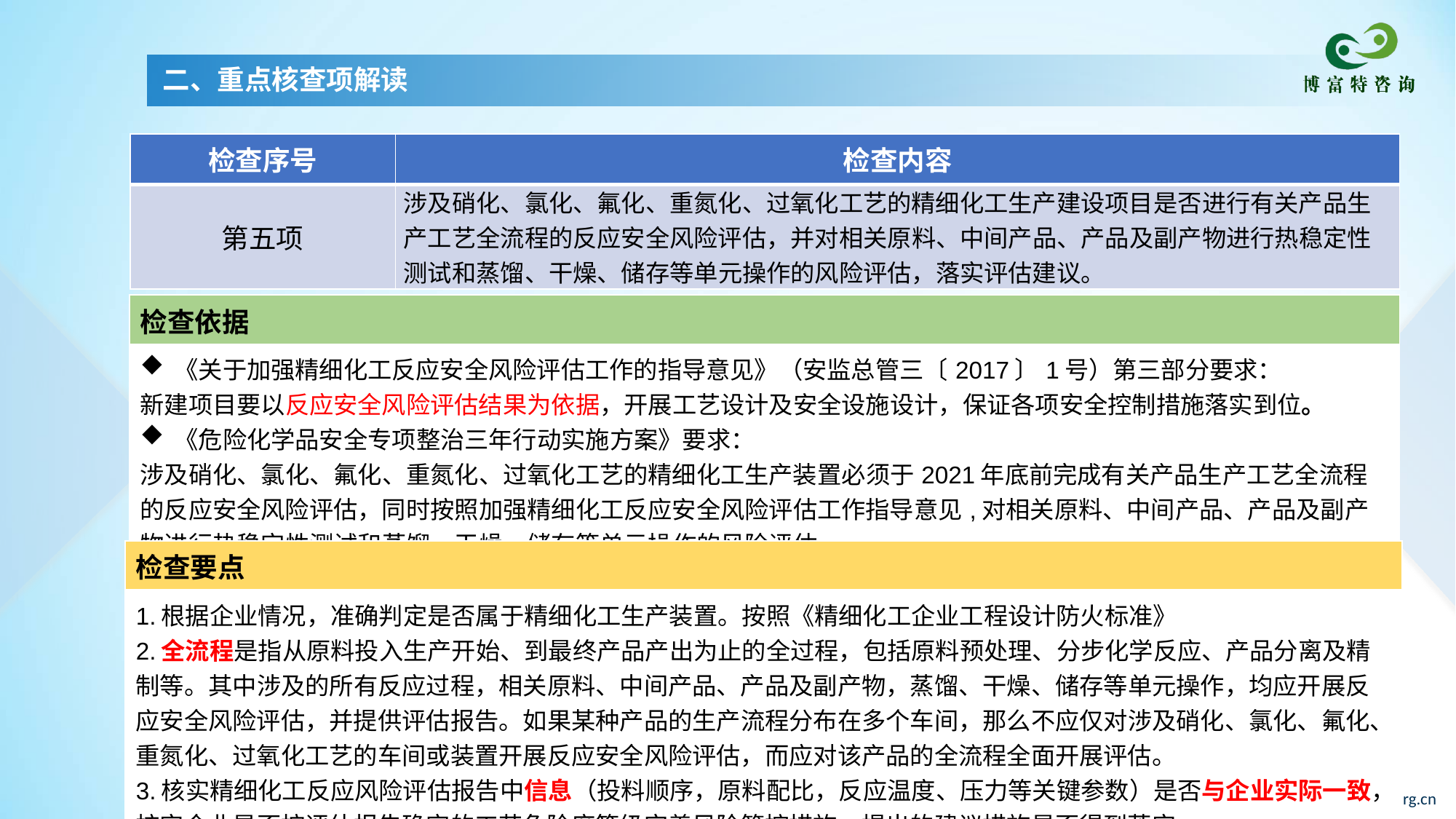

二、重点核查项解读

| 检查序号 | 检查内容 |
| --- | --- |
| 第五项 | 涉及硝化、氯化、氟化、重氮化、过氧化工艺的精细化工生产建设项目是否进行有关产品生产工艺全流程的反应安全风险评估，并对相关原料、中间产品、产品及副产物进行热稳定性测试和蒸馏、干燥、储存等单元操作的风险评估，落实评估建议。 |
| 检查依据 |
| --- |
| 《关于加强精细化工反应安全风险评估工作的指导意见》（安监总管三〔2017〕1号）第三部分要求： 新建项目要以反应安全风险评估结果为依据，开展工艺设计及安全设施设计，保证各项安全控制措施落实到位。 《危险化学品安全专项整治三年行动实施方案》要求： 涉及硝化、氯化、氟化、重氮化、过氧化工艺的精细化工生产装置必须于2021年底前完成有关产品生产工艺全流程的反应安全风险评估，同时按照加强精细化工反应安全风险评估工作指导意见,对相关原料、中间产品、产品及副产物进行热稳定性测试和蒸馏、干燥、储存等单元操作的风险评估。 |
| 检查要点 |
| --- |
| 1.根据企业情况，准确判定是否属于精细化工生产装置。按照《精细化工企业工程设计防火标准》 2.全流程是指从原料投入生产开始、到最终产品产出为止的全过程，包括原料预处理、分步化学反应、产品分离及精制等。其中涉及的所有反应过程，相关原料、中间产品、产品及副产物，蒸馏、干燥、储存等单元操作，均应开展反应安全风险评估，并提供评估报告。如果某种产品的生产流程分布在多个车间，那么不应仅对涉及硝化、氯化、氟化、重氮化、过氧化工艺的车间或装置开展反应安全风险评估，而应对该产品的全流程全面开展评估。 3.核实精细化工反应风险评估报告中信息（投料顺序，原料配比，反应温度、压力等关键参数）是否与企业实际一致，核实企业是否按评估报告确定的工艺危险度等级完善风险管控措施，提出的建议措施是否得到落实。 |